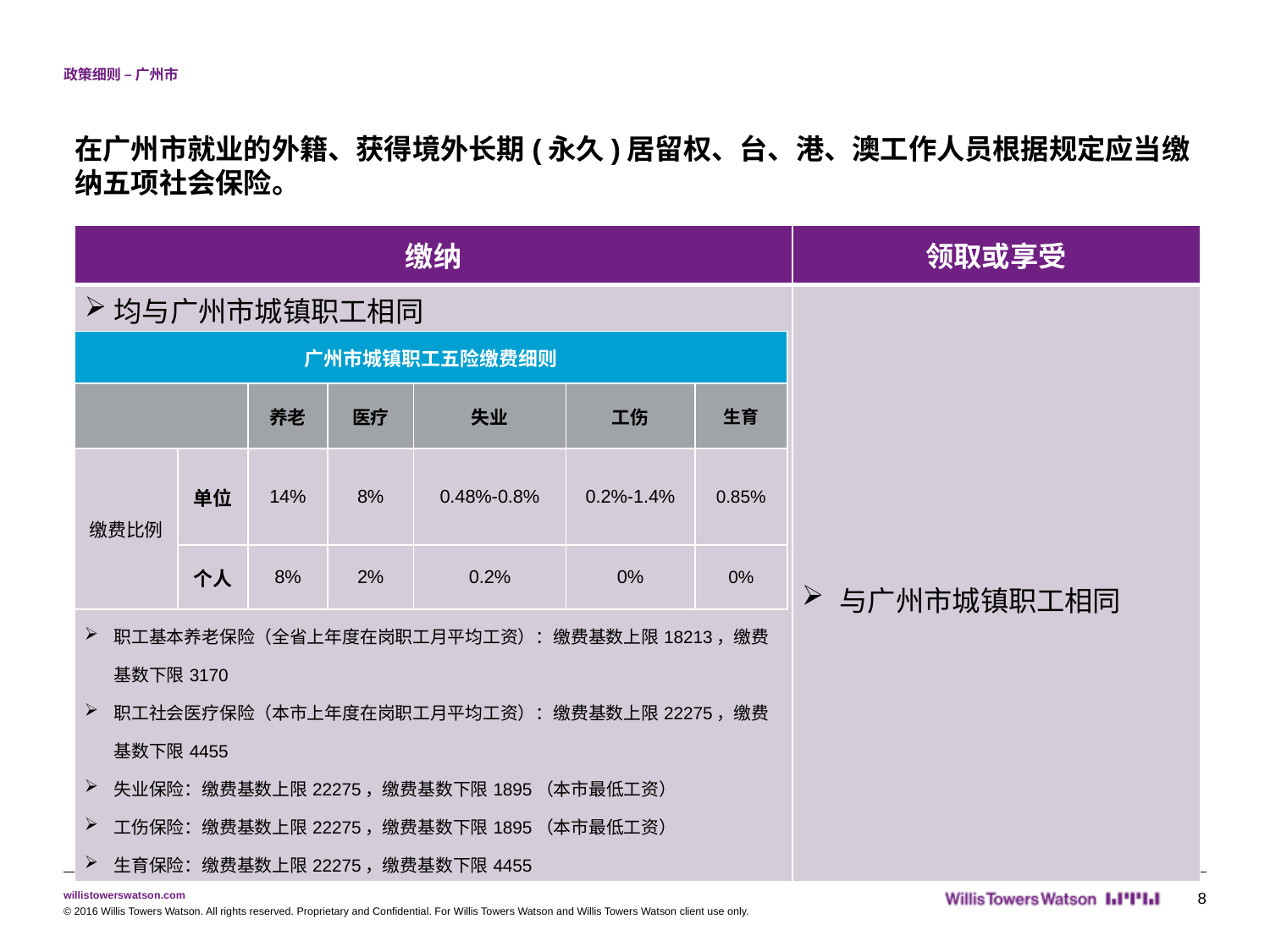

# 政策细则 – 广州市
在广州市就业的外籍、获得境外长期(永久)居留权、台、港、澳工作人员根据规定应当缴纳五项社会保险。
| 缴纳 | 领取或享受 |
| --- | --- |
| 均与广州市城镇职工相同 职工基本养老保险（全省上年度在岗职工月平均工资）：缴费基数上限18213，缴费基数下限3170 职工社会医疗保险（本市上年度在岗职工月平均工资）：缴费基数上限22275，缴费基数下限4455 失业保险：缴费基数上限22275，缴费基数下限1895（本市最低工资） 工伤保险：缴费基数上限22275，缴费基数下限1895（本市最低工资） 生育保险：缴费基数上限22275，缴费基数下限4455 | 与广州市城镇职工相同 |
| 广州市城镇职工五险缴费细则 |  |  |  |  |  |  |
| --- | --- | --- | --- | --- | --- | --- |
|  |  | 养老 | 医疗 | 失业 | 工伤 | 生育 |
| 缴费比例 | 单位 | 14% | 8% | 0.48%-0.8% | 0.2%-1.4% | 0.85% |
|  | 个人 | 8% | 2% | 0.2% | 0% | 0% |
8
© 2016 Willis Towers Watson. All rights reserved. Proprietary and Confidential. For Willis Towers Watson and Willis Towers Watson client use only.